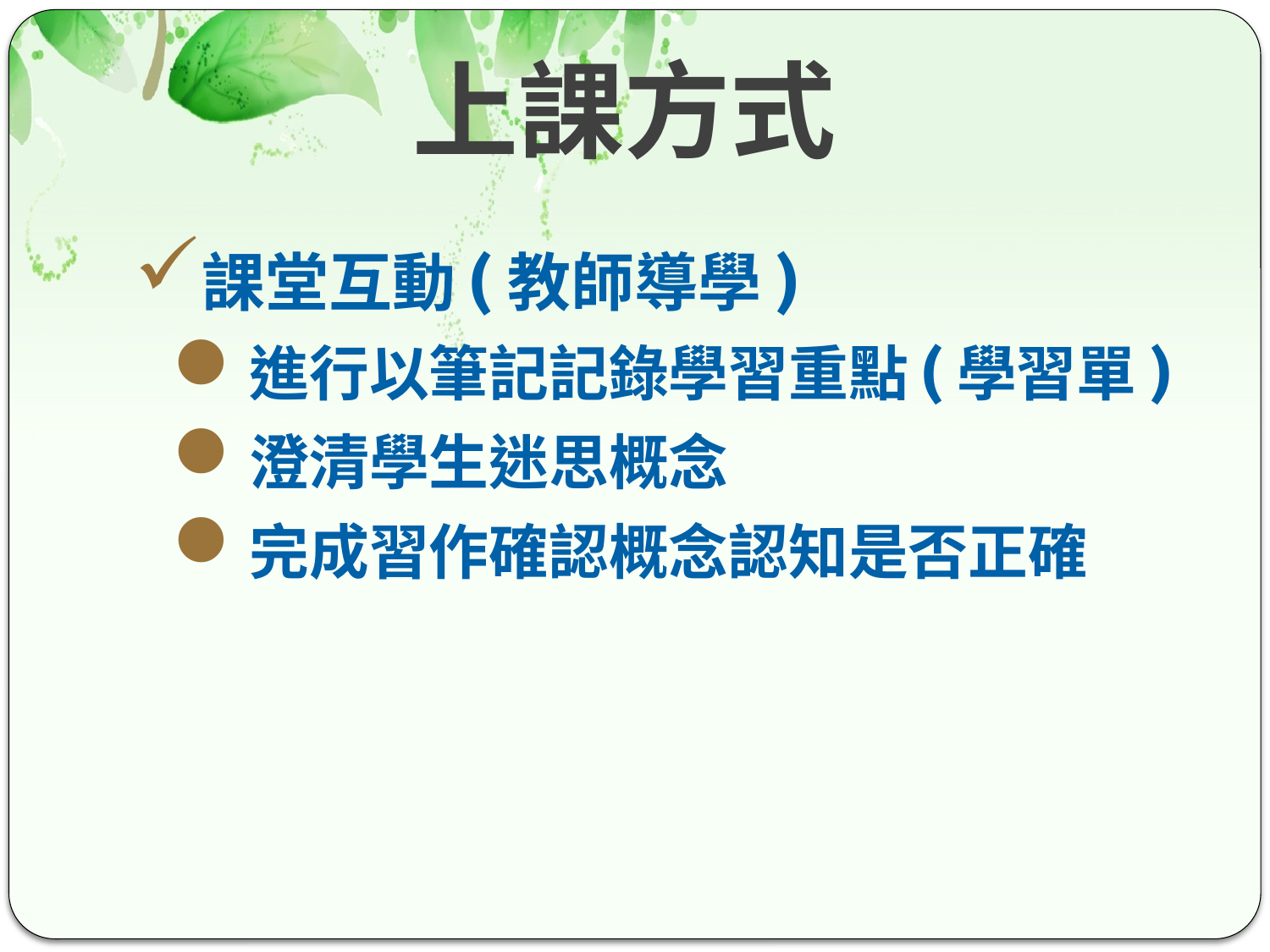

# 上課方式
課堂互動(教師導學)
進行以筆記記錄學習重點(學習單)
澄清學生迷思概念
完成習作確認概念認知是否正確